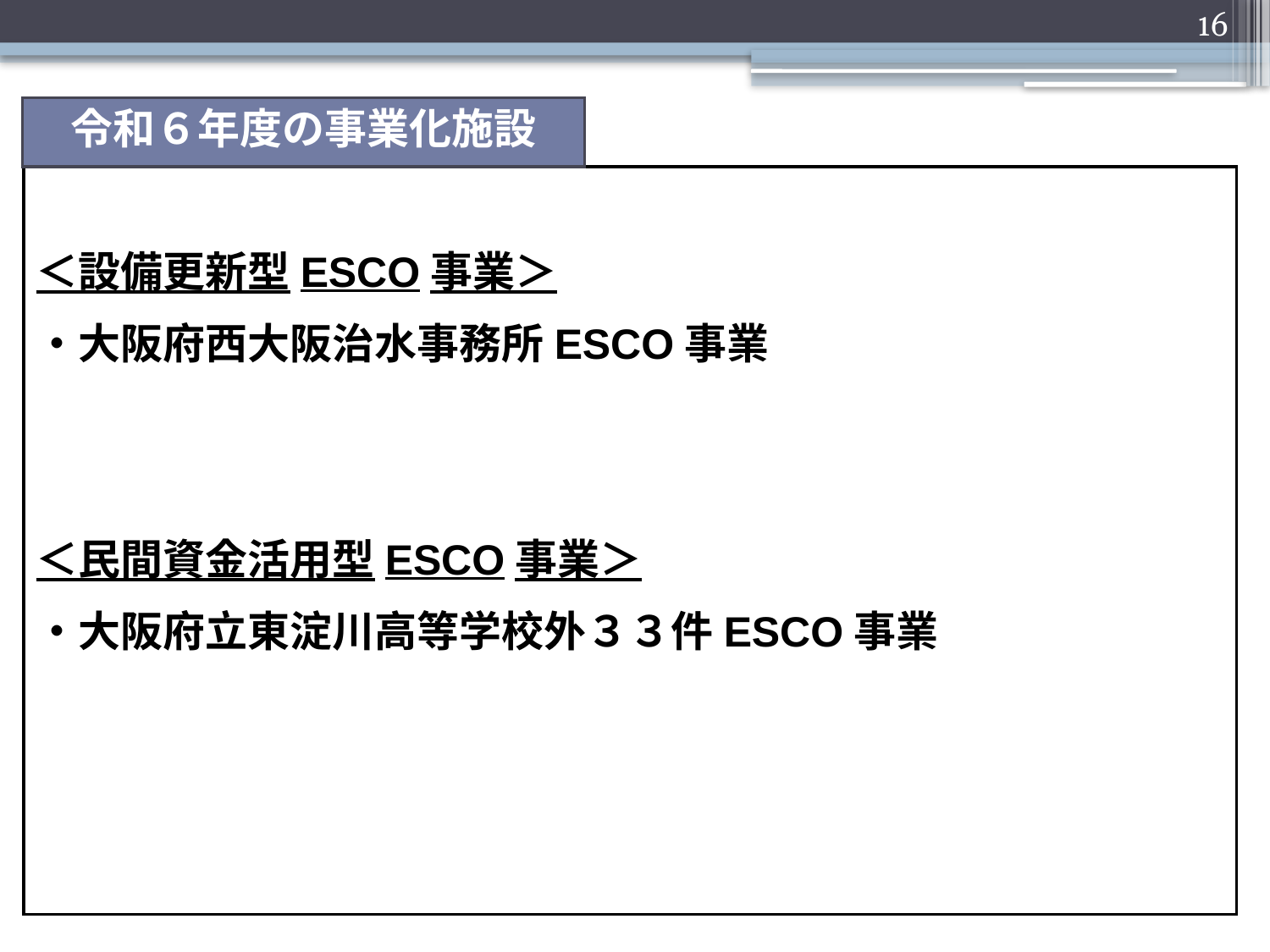

16

令和６年度の事業化施設

＜設備更新型ESCO事業＞
・大阪府西大阪治水事務所ESCO事業

＜民間資金活用型ESCO事業＞
・大阪府立東淀川高等学校外３３件ESCO事業